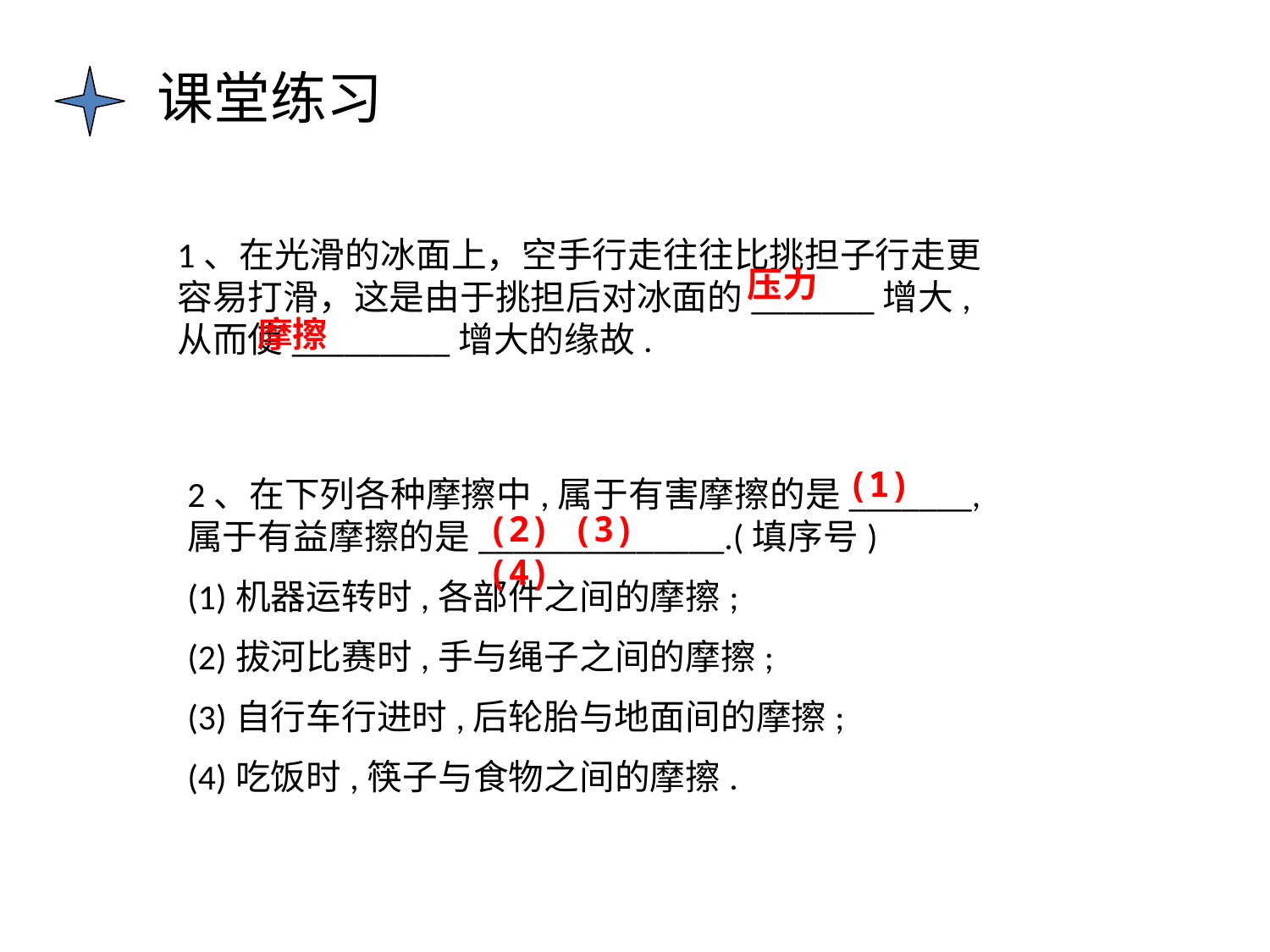

课堂练习

1、在光滑的冰面上，空手行走往往比挑担子行走更容易打滑，这是由于挑担后对冰面的_______增大,从而使_________增大的缘故.
2、在下列各种摩擦中,属于有害摩擦的是_______,属于有益摩擦的是______________.(填序号)
(1)机器运转时,各部件之间的摩擦;
(2)拔河比赛时,手与绳子之间的摩擦;
(3)自行车行进时,后轮胎与地面间的摩擦;
(4)吃饭时,筷子与食物之间的摩擦.
压力
摩擦
(1)
(2) (3) (4)